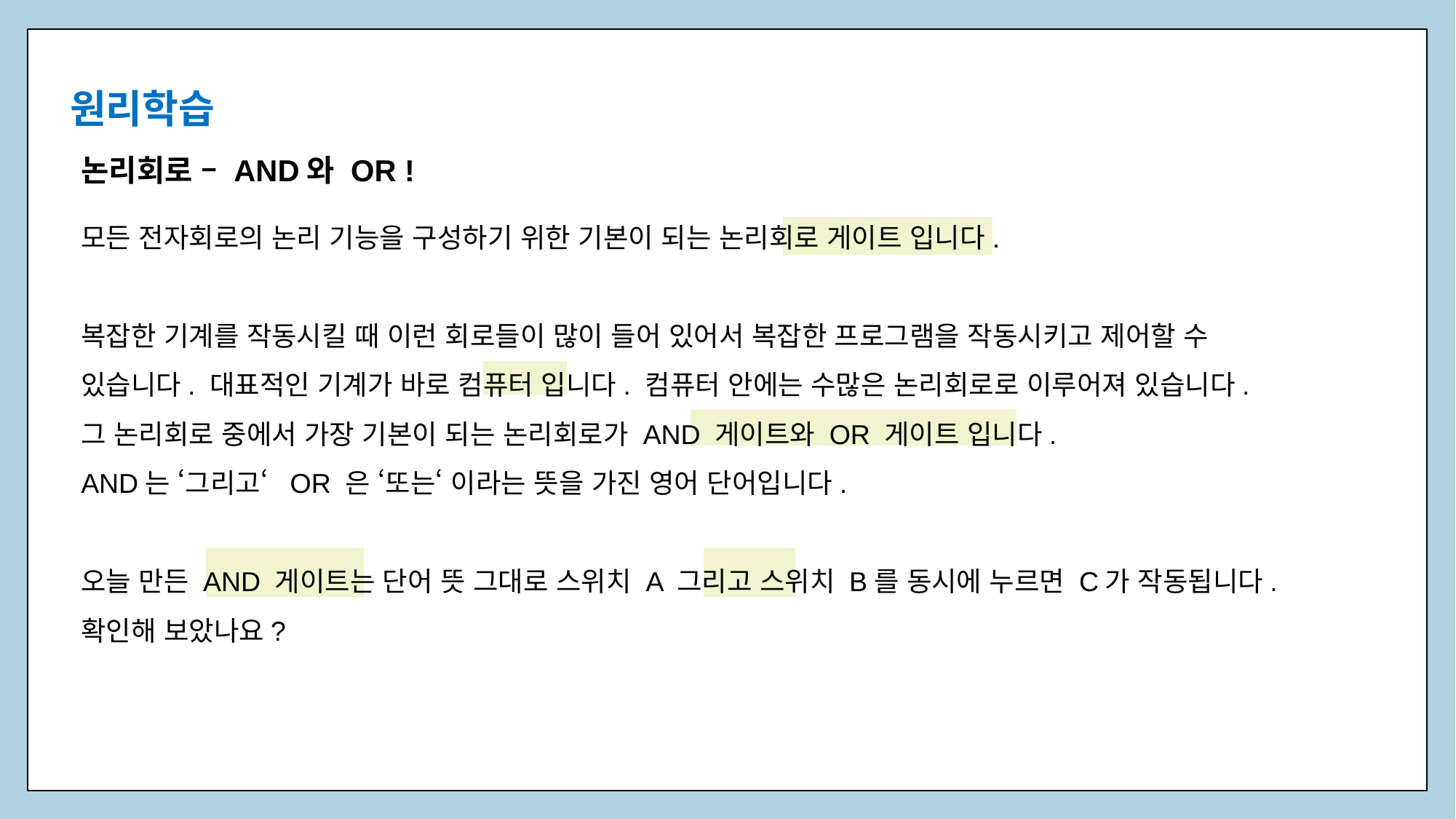

원리학습
논리회로 – AND와 OR !

모든 전자회로의 논리 기능을 구성하기 위한 기본이 되는 논리회로 게이트 입니다.

복잡한 기계를 작동시킬 때 이런 회로들이 많이 들어 있어서 복잡한 프로그램을 작동시키고 제어할 수
있습니다. 대표적인 기계가 바로 컴퓨터 입니다. 컴퓨터 안에는 수많은 논리회로로 이루어져 있습니다.
그 논리회로 중에서 가장 기본이 되는 논리회로가 AND 게이트와 OR 게이트 입니다.
AND는 ‘그리고‘  OR 은 ‘또는‘ 이라는 뜻을 가진 영어 단어입니다.

오늘 만든 AND 게이트는 단어 뜻 그대로 스위치 A 그리고 스위치 B를 동시에 누르면 C가 작동됩니다.
확인해 보았나요?